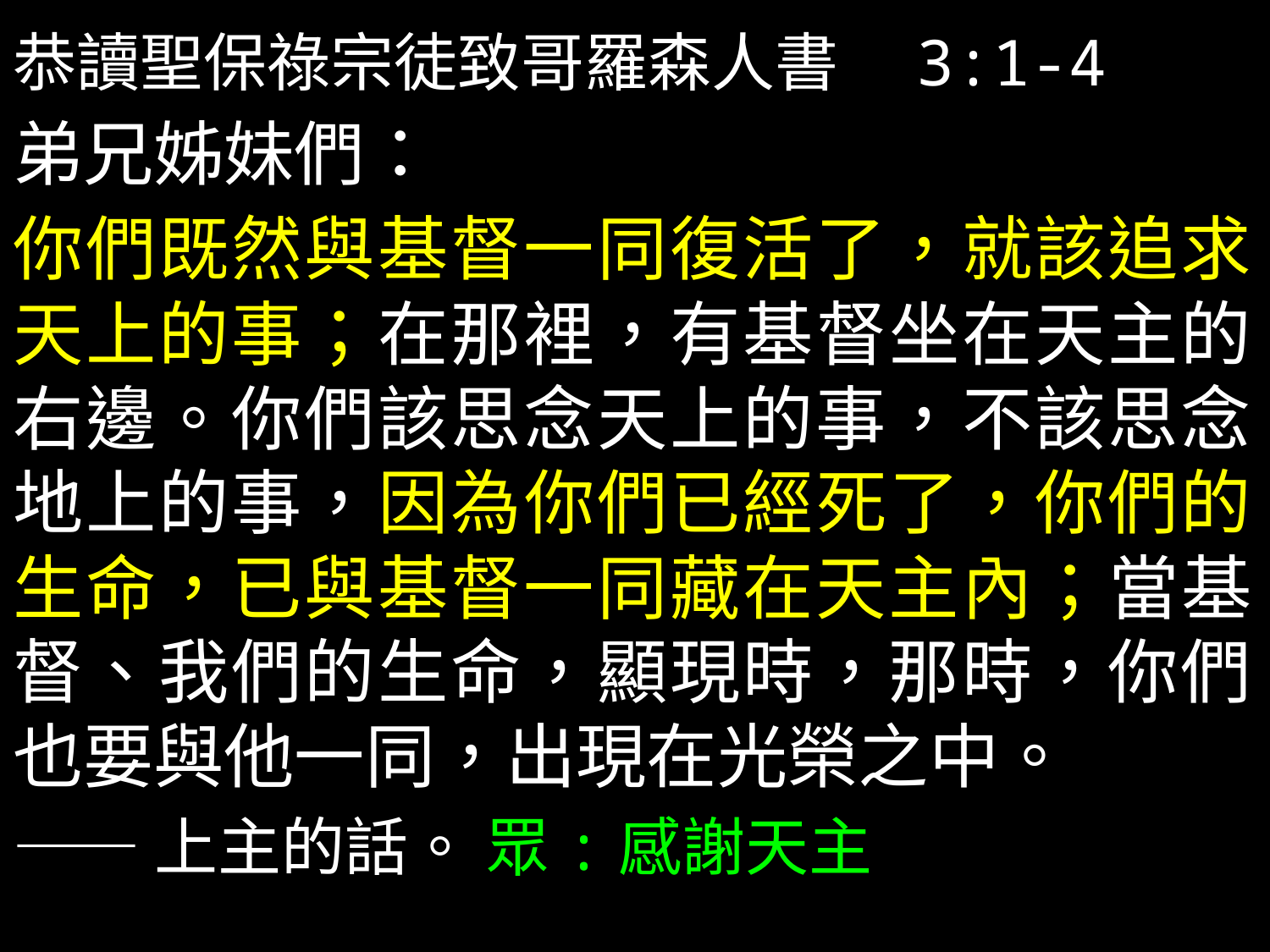

恭讀聖保祿宗徒致哥羅森人書　3:1-4
弟兄姊妹們：
你們既然與基督一同復活了，就該追求天上的事；在那裡，有基督坐在天主的右邊。你們該思念天上的事，不該思念地上的事，因為你們已經死了，你們的生命，已與基督一同藏在天主內；當基督、我們的生命，顯現時，那時，你們也要與他一同，出現在光榮之中。
——上主的話。 眾:感謝天主